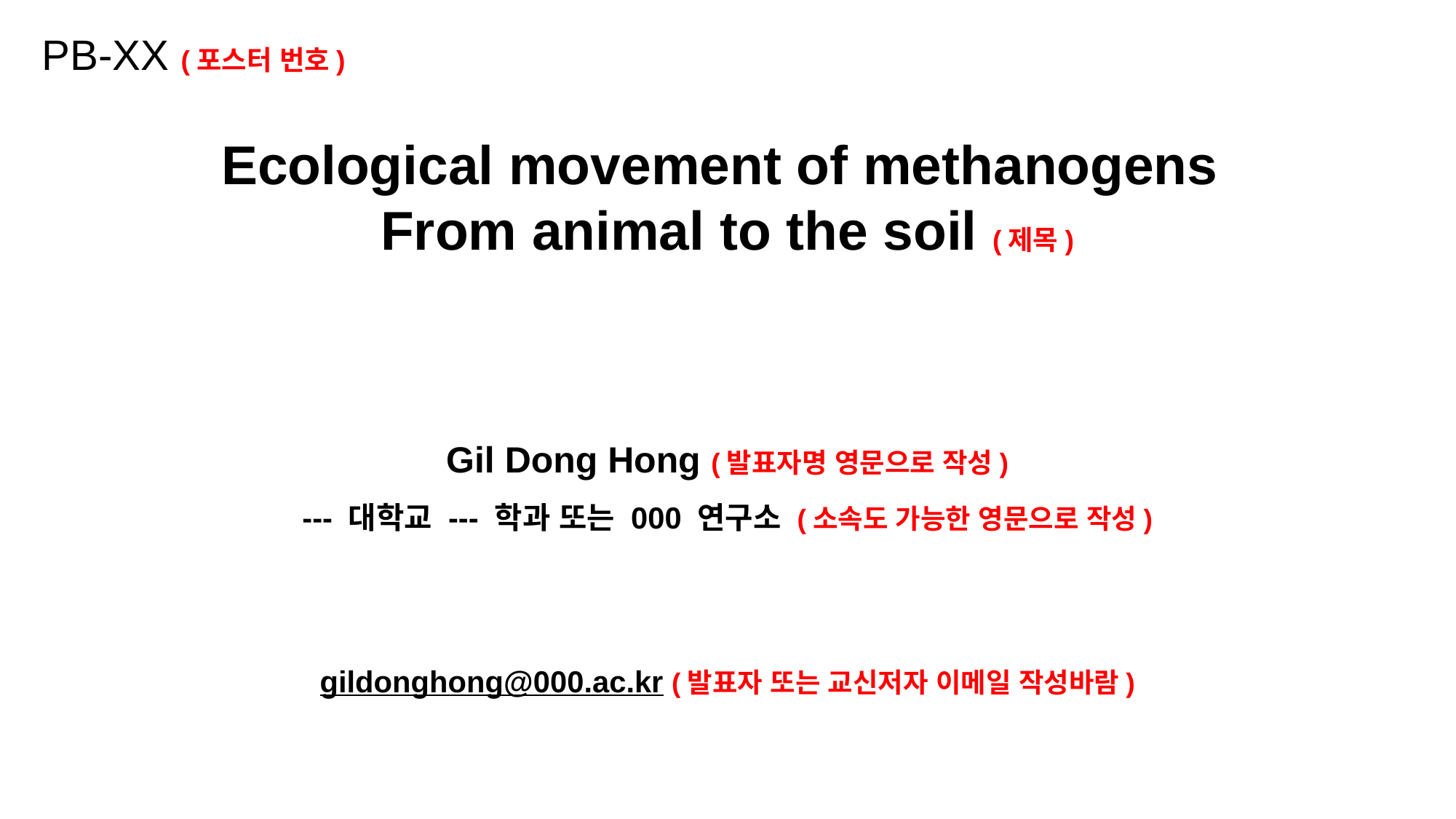

PB-XX (포스터 번호)
Ecological movement of methanogens
From animal to the soil (제목)
Gil Dong Hong (발표자명 영문으로 작성)
--- 대학교 --- 학과 또는 000 연구소 (소속도 가능한 영문으로 작성)

gildonghong@000.ac.kr (발표자 또는 교신저자 이메일 작성바람)